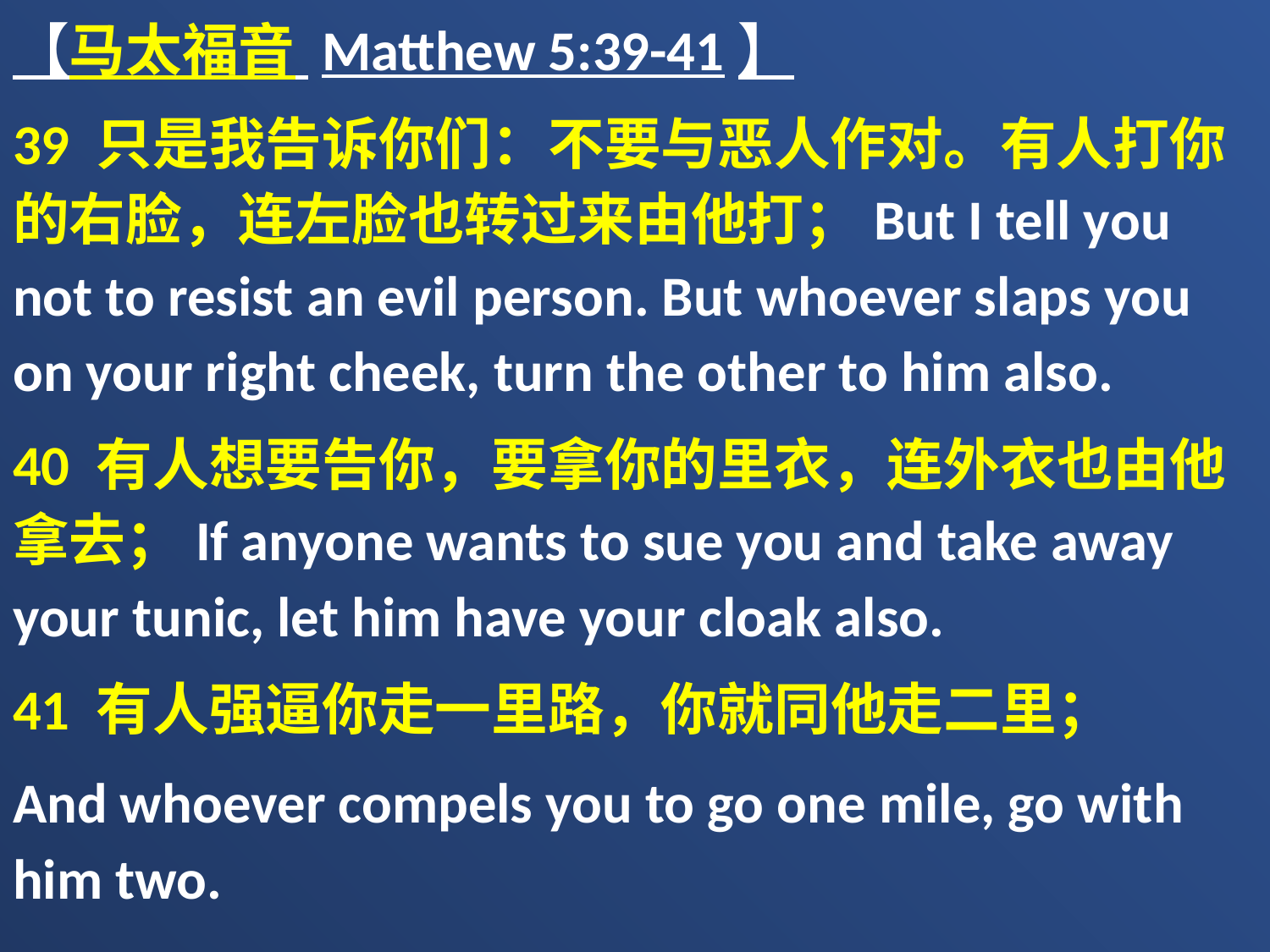

【马太福音 Matthew 5:39-41】
39 只是我告诉你们：不要与恶人作对。有人打你的右脸，连左脸也转过来由他打；But I tell you not to resist an evil person. But whoever slaps you on your right cheek, turn the other to him also.
40 有人想要告你，要拿你的里衣，连外衣也由他拿去；If anyone wants to sue you and take away your tunic, let him have your cloak also.
41 有人强逼你走一里路，你就同他走二里；
And whoever compels you to go one mile, go with him two.